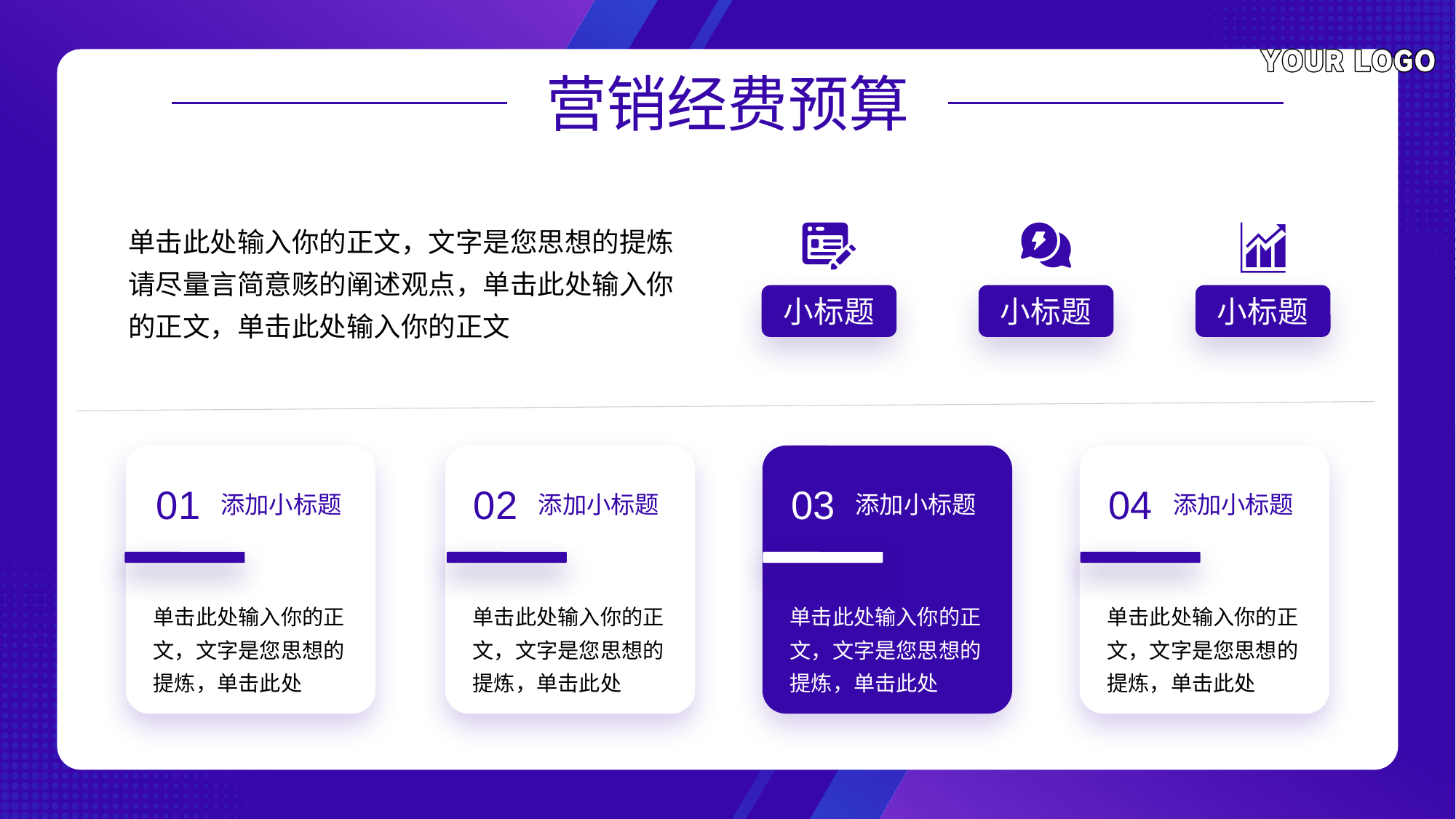

单击此处输入你的正文，文字是您思想的提炼请尽量言简意赅的阐述观点，单击此处输入你的正文，单击此处输入你的正文

小标题
小标题
小标题

01
02
03
04
添加小标题
添加小标题
添加小标题
添加小标题

单击此处输入你的正文，文字是您思想的提炼，单击此处
单击此处输入你的正文，文字是您思想的提炼，单击此处
单击此处输入你的正文，文字是您思想的提炼，单击此处
单击此处输入你的正文，文字是您思想的提炼，单击此处